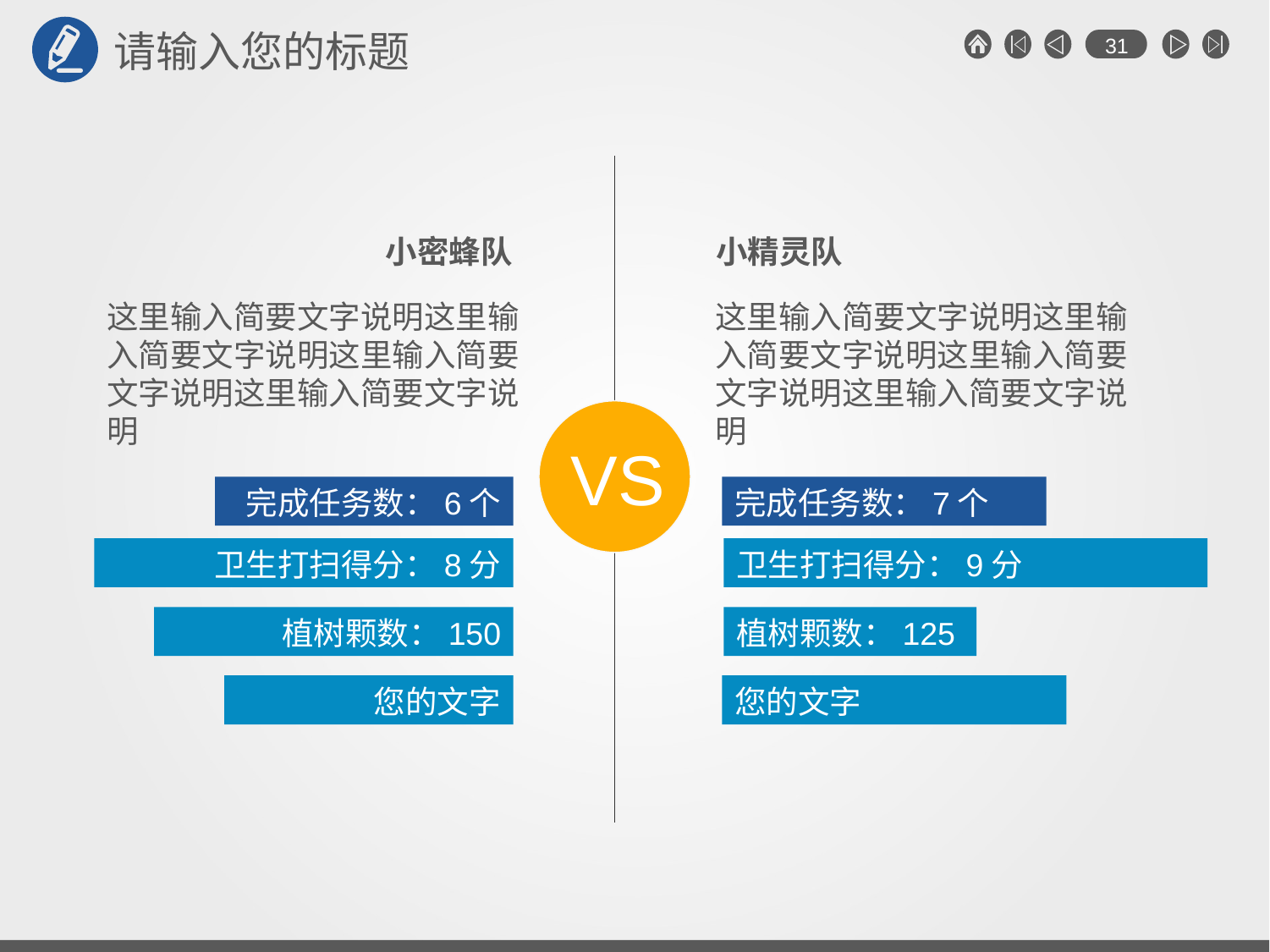

请输入您的标题
小密蜂队
小精灵队
这里输入简要文字说明这里输入简要文字说明这里输入简要文字说明这里输入简要文字说明
这里输入简要文字说明这里输入简要文字说明这里输入简要文字说明这里输入简要文字说明

VS
完成任务数：6个
完成任务数：7个

卫生打扫得分：8分
卫生打扫得分：9分
植树颗数：150
植树颗数：125
您的文字
您的文字